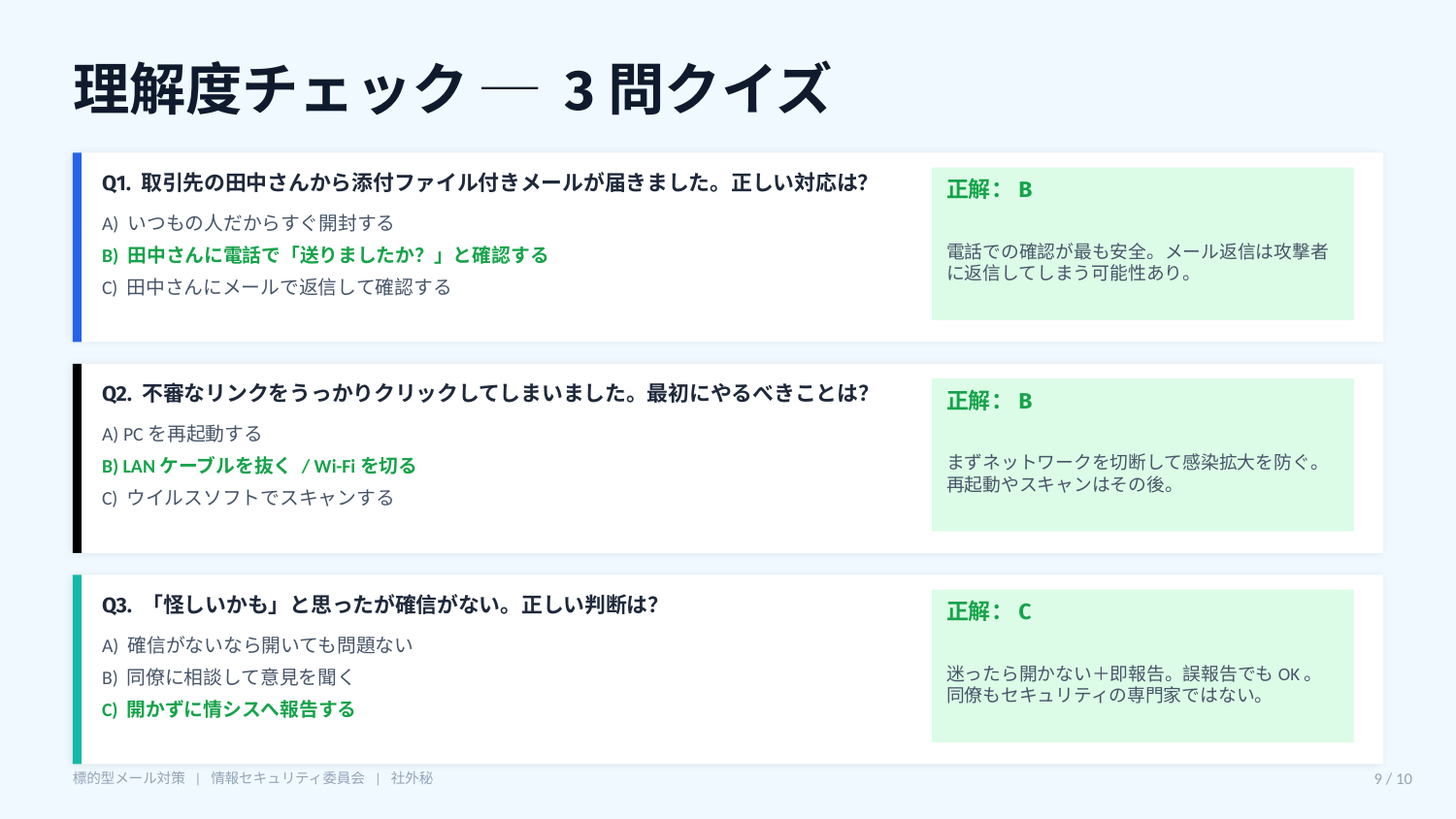

理解度チェック ─ 3問クイズ

Q1. 取引先の田中さんから添付ファイル付きメールが届きました。正しい対応は？

正解：B
A) いつもの人だからすぐ開封する
電話での確認が最も安全。メール返信は攻撃者に返信してしまう可能性あり。
B) 田中さんに電話で「送りましたか？」と確認する
C) 田中さんにメールで返信して確認する

Q2. 不審なリンクをうっかりクリックしてしまいました。最初にやるべきことは？

正解：B
A) PCを再起動する
まずネットワークを切断して感染拡大を防ぐ。再起動やスキャンはその後。
B) LANケーブルを抜く / Wi-Fiを切る
C) ウイルスソフトでスキャンする

Q3. 「怪しいかも」と思ったが確信がない。正しい判断は？

正解：C
A) 確信がないなら開いても問題ない
迷ったら開かない＋即報告。誤報告でもOK。同僚もセキュリティの専門家ではない。
B) 同僚に相談して意見を聞く
C) 開かずに情シスへ報告する
標的型メール対策  |  情報セキュリティ委員会  |  社外秘
9 / 10